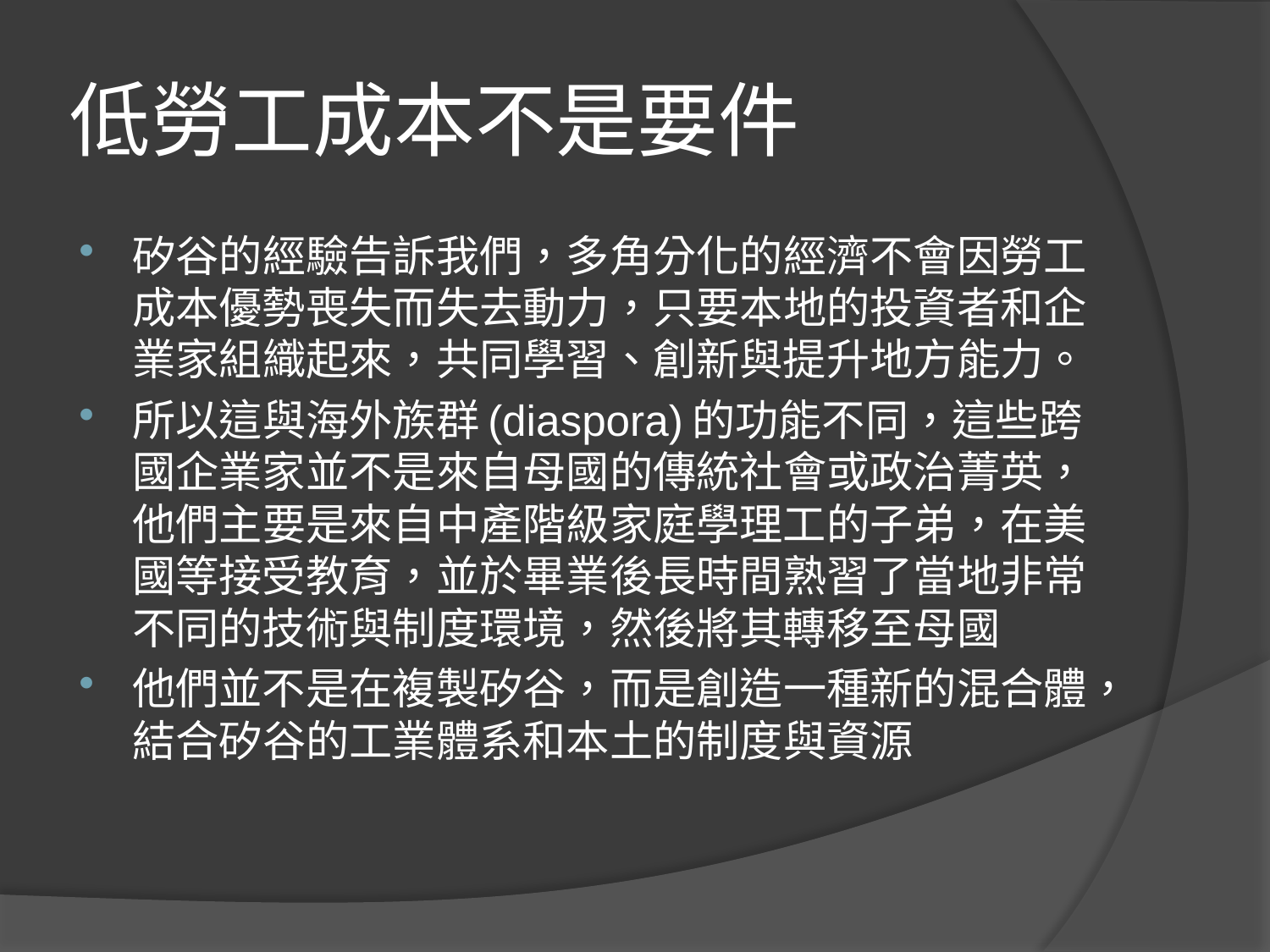

# 低勞工成本不是要件
矽谷的經驗告訴我們，多角分化的經濟不會因勞工成本優勢喪失而失去動力，只要本地的投資者和企業家組織起來，共同學習、創新與提升地方能力。
所以這與海外族群(diaspora)的功能不同，這些跨國企業家並不是來自母國的傳統社會或政治菁英，他們主要是來自中產階級家庭學理工的子弟，在美國等接受教育，並於畢業後長時間熟習了當地非常不同的技術與制度環境，然後將其轉移至母國
他們並不是在複製矽谷，而是創造一種新的混合體，結合矽谷的工業體系和本土的制度與資源